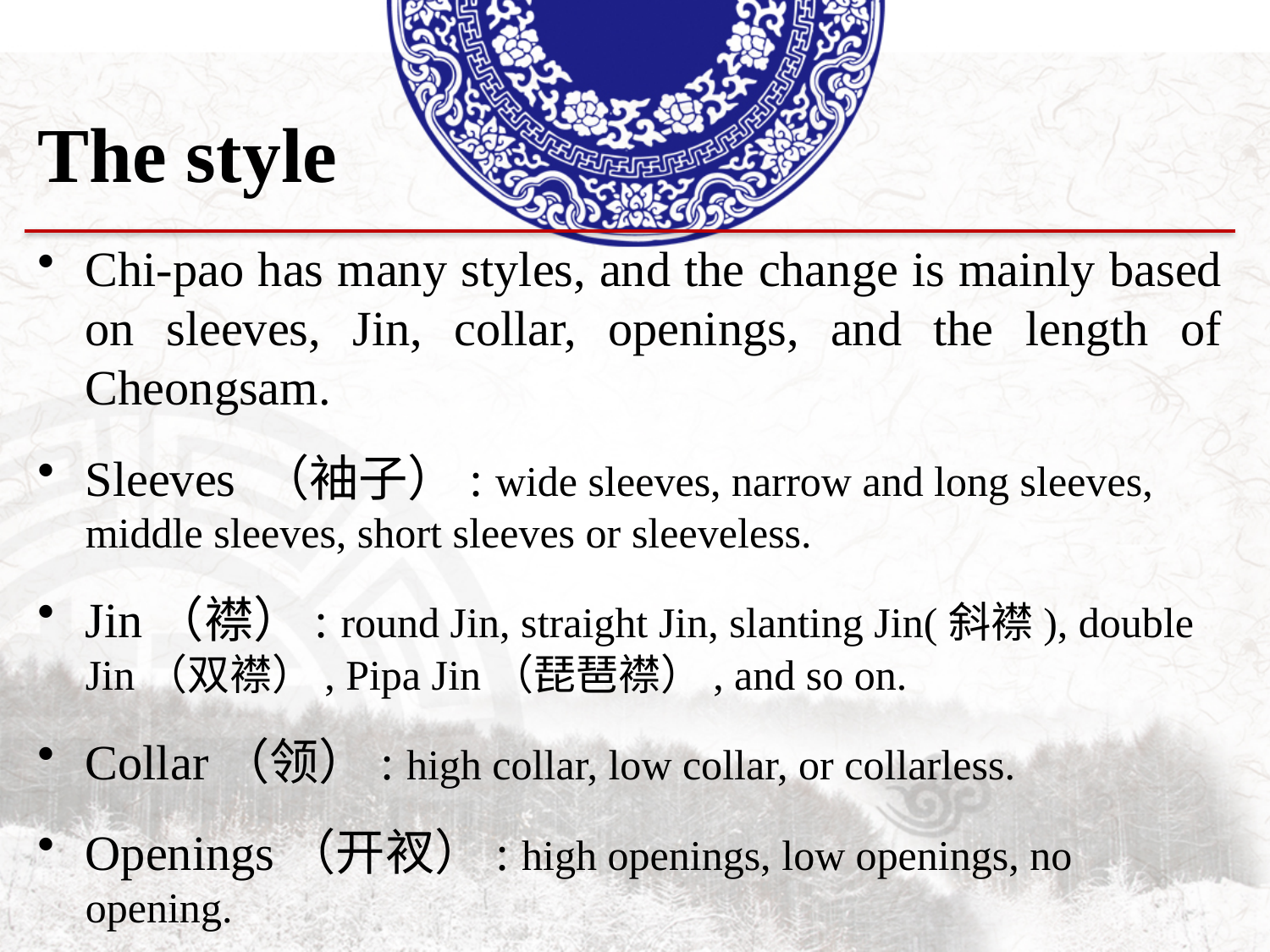

# The style
Chi-pao has many styles, and the change is mainly based on sleeves, Jin, collar, openings, and the length of Cheongsam.
Sleeves （袖子）: wide sleeves, narrow and long sleeves, middle sleeves, short sleeves or sleeveless.
Jin（襟）: round Jin, straight Jin, slanting Jin(斜襟), double Jin（双襟）, Pipa Jin（琵琶襟）, and so on.
Collar（领）: high collar, low collar, or collarless.
Openings（开衩）: high openings, low openings, no opening.